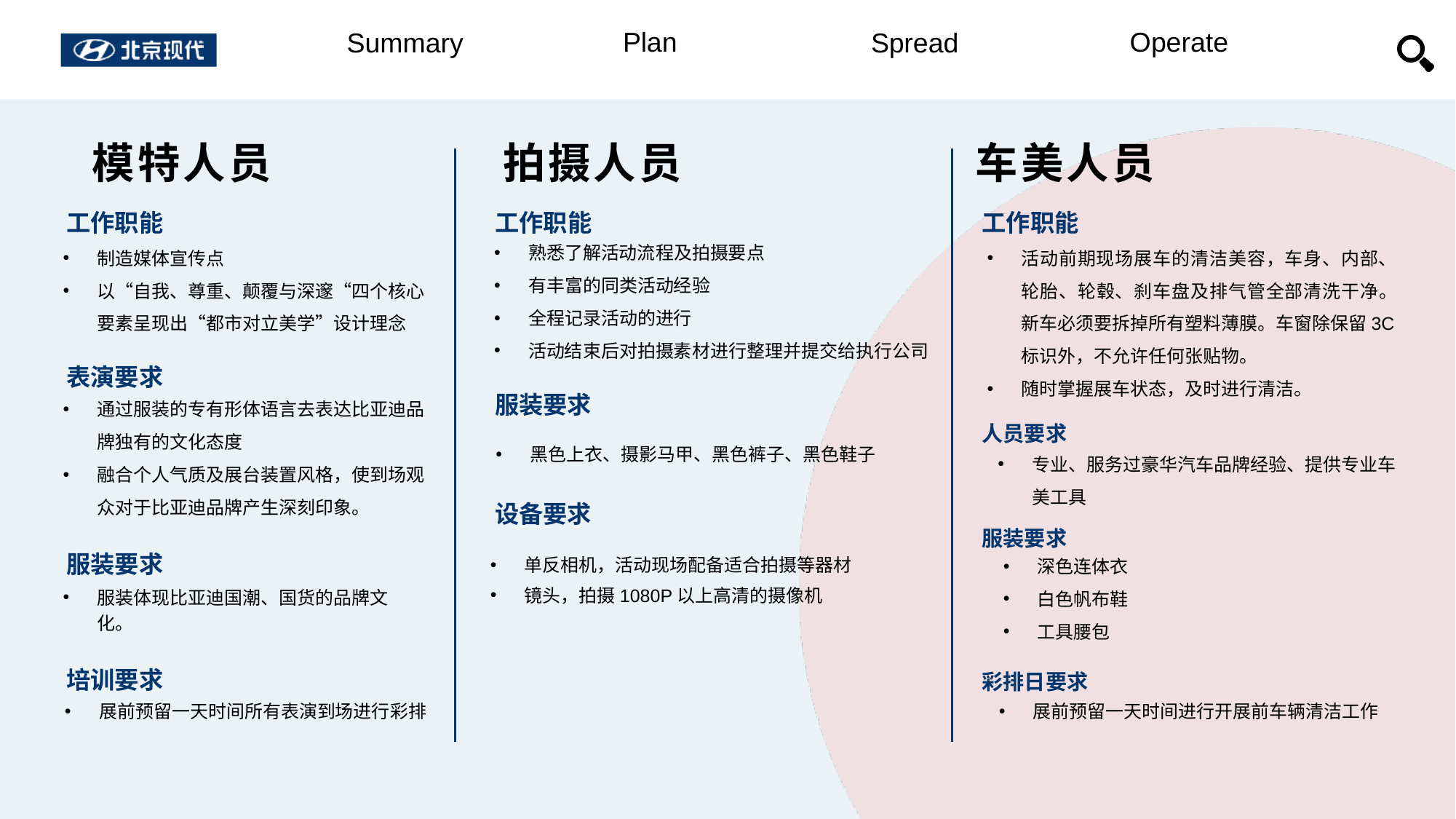

模特人员
拍摄人员
车美人员
工作职能
工作职能
工作职能
制造媒体宣传点
以“自我、尊重、颠覆与深邃“四个核心要素呈现出“都市对立美学”设计理念
熟悉了解活动流程及拍摄要点
有丰富的同类活动经验
全程记录活动的进行
活动结束后对拍摄素材进行整理并提交给执行公司
活动前期现场展车的清洁美容，车身、内部、轮胎、轮毂、刹车盘及排气管全部清洗干净。新车必须要拆掉所有塑料薄膜。车窗除保留3C标识外，不允许任何张贴物。
随时掌握展车状态，及时进行清洁。
表演要求
服装要求
通过服装的专有形体语言去表达比亚迪品牌独有的文化态度
融合个人气质及展台装置风格，使到场观众对于比亚迪品牌产生深刻印象。
人员要求
黑色上衣、摄影马甲、黑色裤子、黑色鞋子
专业、服务过豪华汽车品牌经验、提供专业车美工具
设备要求
服装要求
服装要求
深色连体衣
白色帆布鞋
工具腰包
单反相机，活动现场配备适合拍摄等器材
镜头，拍摄1080P以上高清的摄像机
服装体现比亚迪国潮、国货的品牌文化。
培训要求
彩排日要求
展前预留一天时间进行开展前车辆清洁工作
展前预留一天时间所有表演到场进行彩排